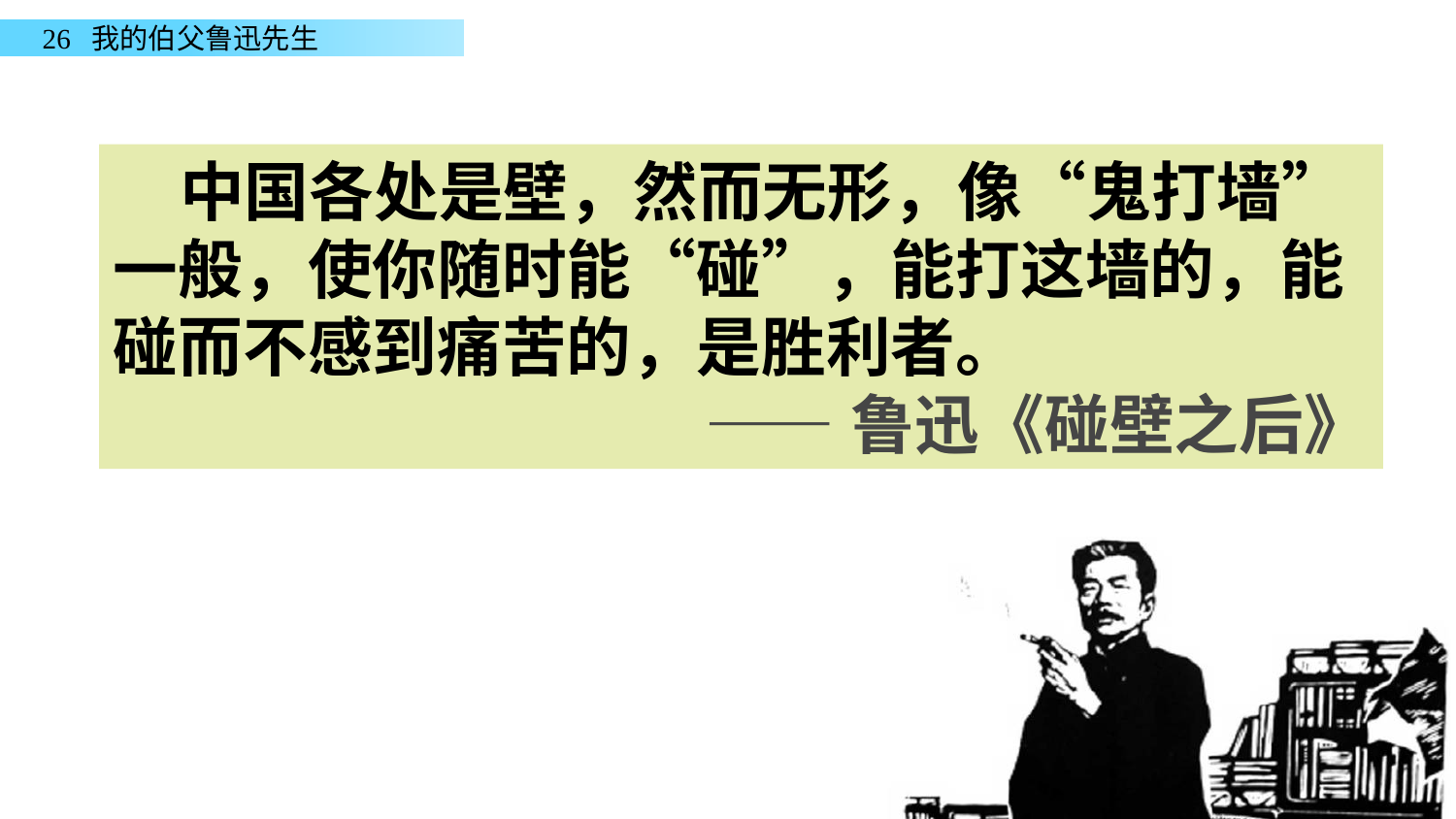

中国各处是壁，然而无形，像“鬼打墙”一般，使你随时能“碰”，能打这墙的，能碰而不感到痛苦的，是胜利者。
——鲁迅《碰壁之后》